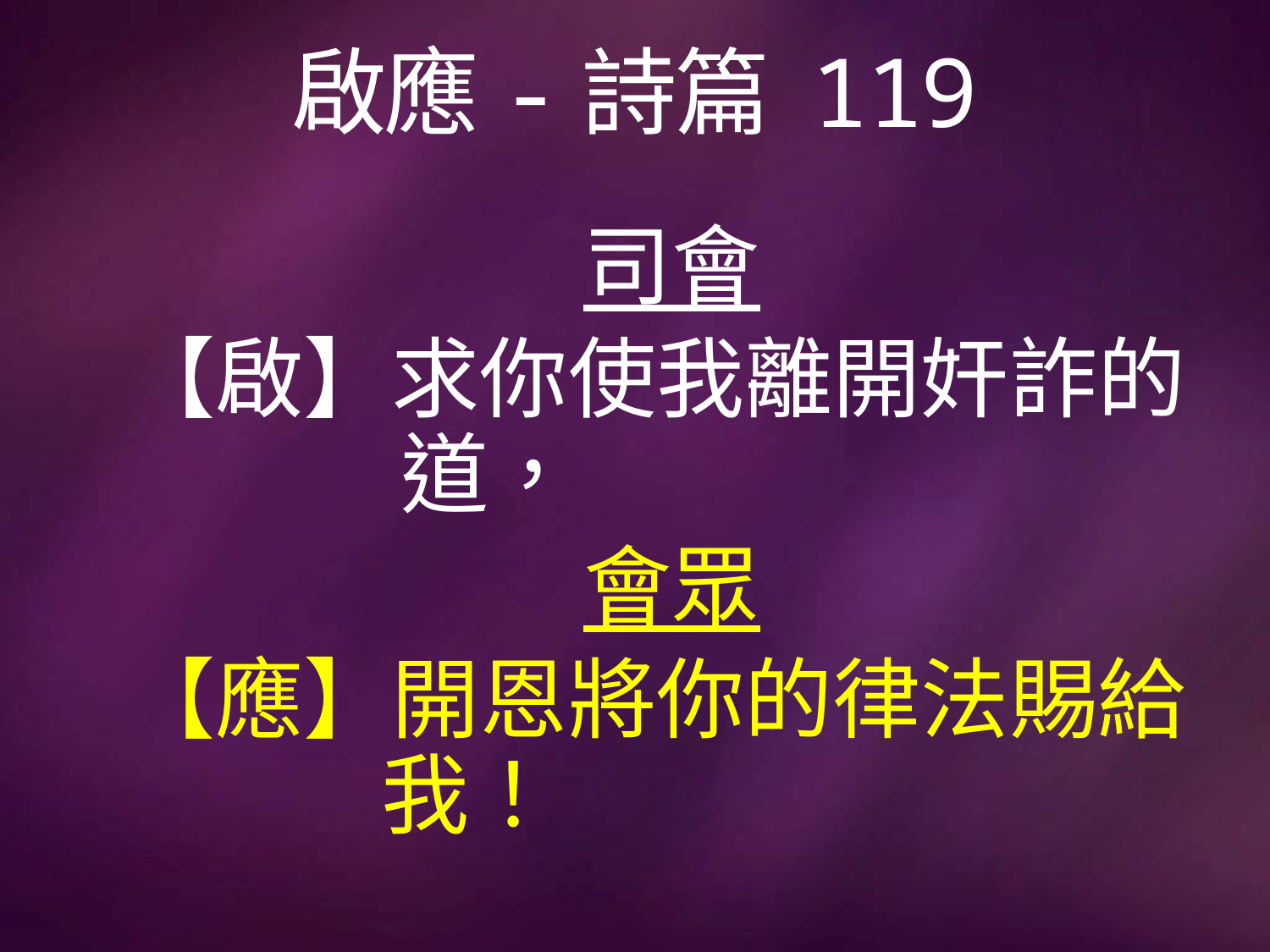

# 啟應-詩篇 119
司會
【啟】求你使我離開奸詐的		 道，
會眾
【應】開恩將你的律法賜給		我！